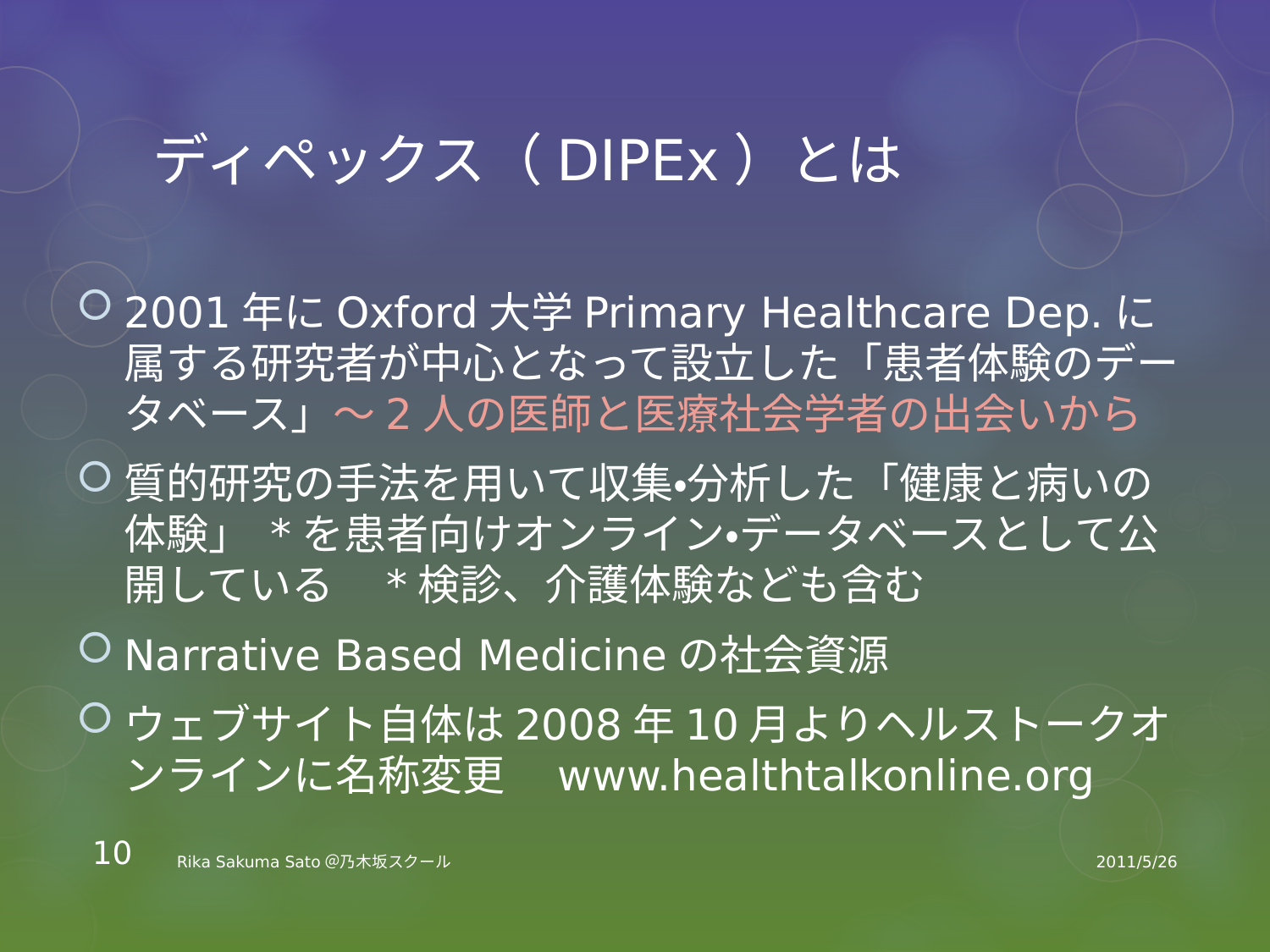

# ディペックス（DIPEx）とは
2001年にOxford大学Primary Healthcare Dep.に属する研究者が中心となって設立した「患者体験のデータベース」～2人の医師と医療社会学者の出会いから
質的研究の手法を用いて収集・分析した「健康と病いの体験」 *を患者向けオンライン・データベースとして公開している　*検診、介護体験なども含む
Narrative Based Medicineの社会資源
ウェブサイト自体は2008年10月よりヘルストークオンラインに名称変更　www.healthtalkonline.org
10
Rika Sakuma Sato＠乃木坂スクール
2011/5/26